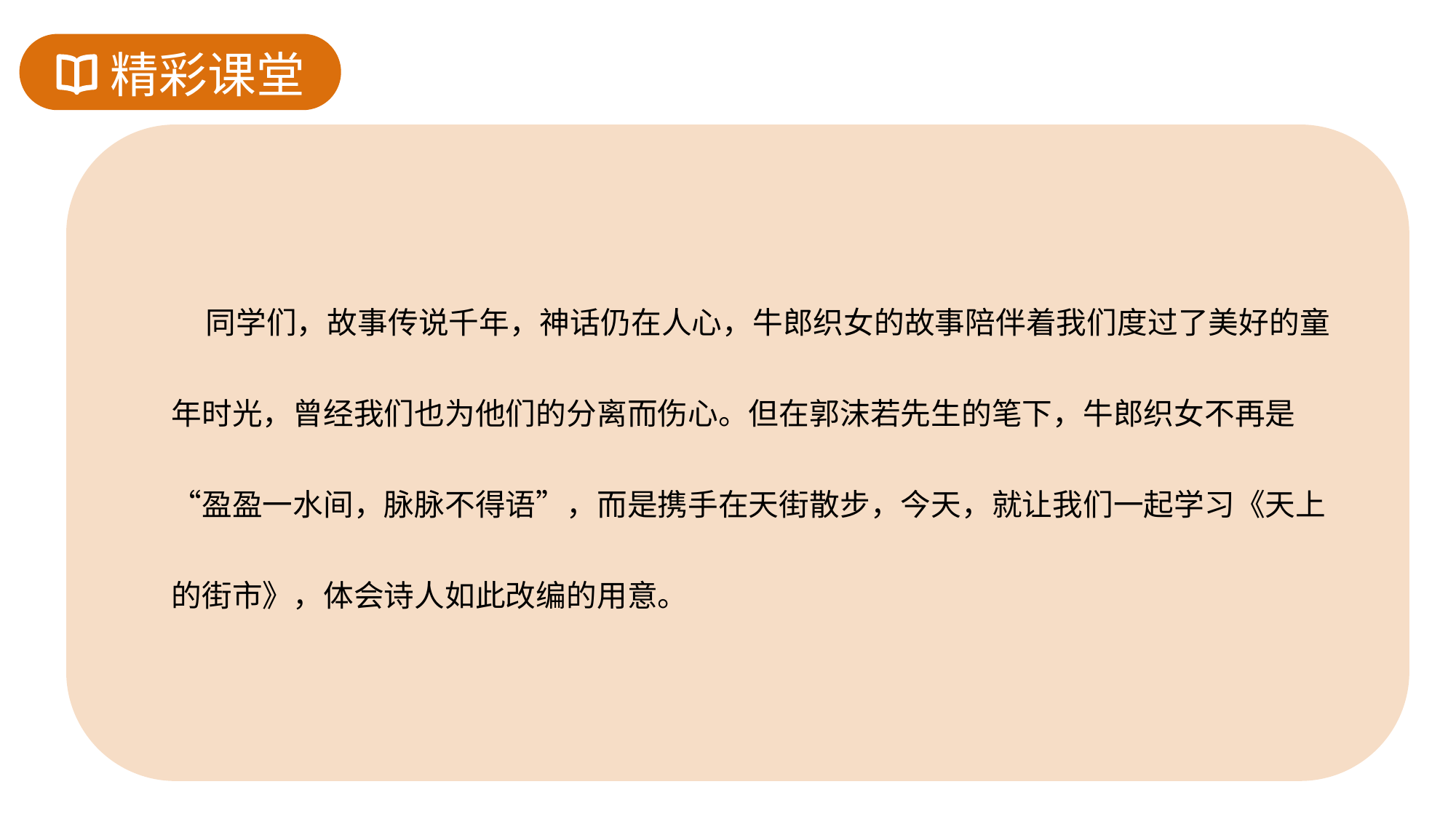

精彩课堂

    同学们，故事传说千年，神话仍在人心，牛郎织女的故事陪伴着我们度过了美好的童年时光，曾经我们也为他们的分离而伤心。但在郭沫若先生的笔下，牛郎织女不再是“盈盈一水间，脉脉不得语”，而是携手在天街散步，今天，就让我们一起学习《天上的街市》，体会诗人如此改编的用意。